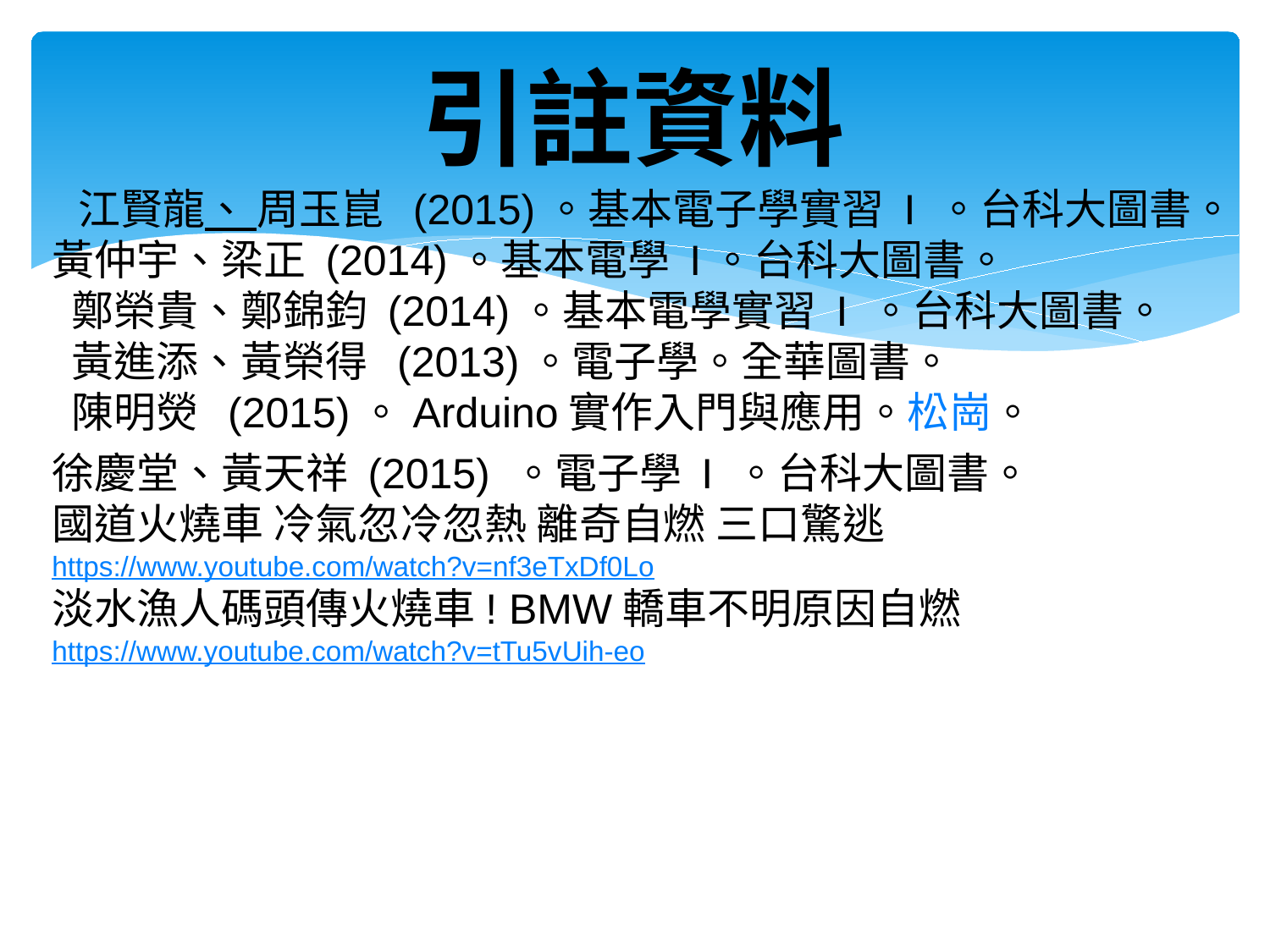

引註資料
  江賢龍、 周玉崑  (2015)。基本電子學實習 I 。台科大圖書。
黃仲宇、梁正 (2014)。基本電學 I。台科大圖書。
 鄭榮貴、鄭錦鈞 (2014)。基本電學實習 I 。台科大圖書。
 黃進添、黃榮得  (2013)。電子學。全華圖書。
 陳明熒  (2015)。Arduino實作入門與應用。松崗。
徐慶堂、黃天祥 (2015) 。電子學 I 。台科大圖書。
國道火燒車 冷氣忽冷忽熱 離奇自燃 三口驚逃
https://www.youtube.com/watch?v=nf3eTxDf0Lo
淡水漁人碼頭傳火燒車! BMW轎車不明原因自燃
https://www.youtube.com/watch?v=tTu5vUih-eo